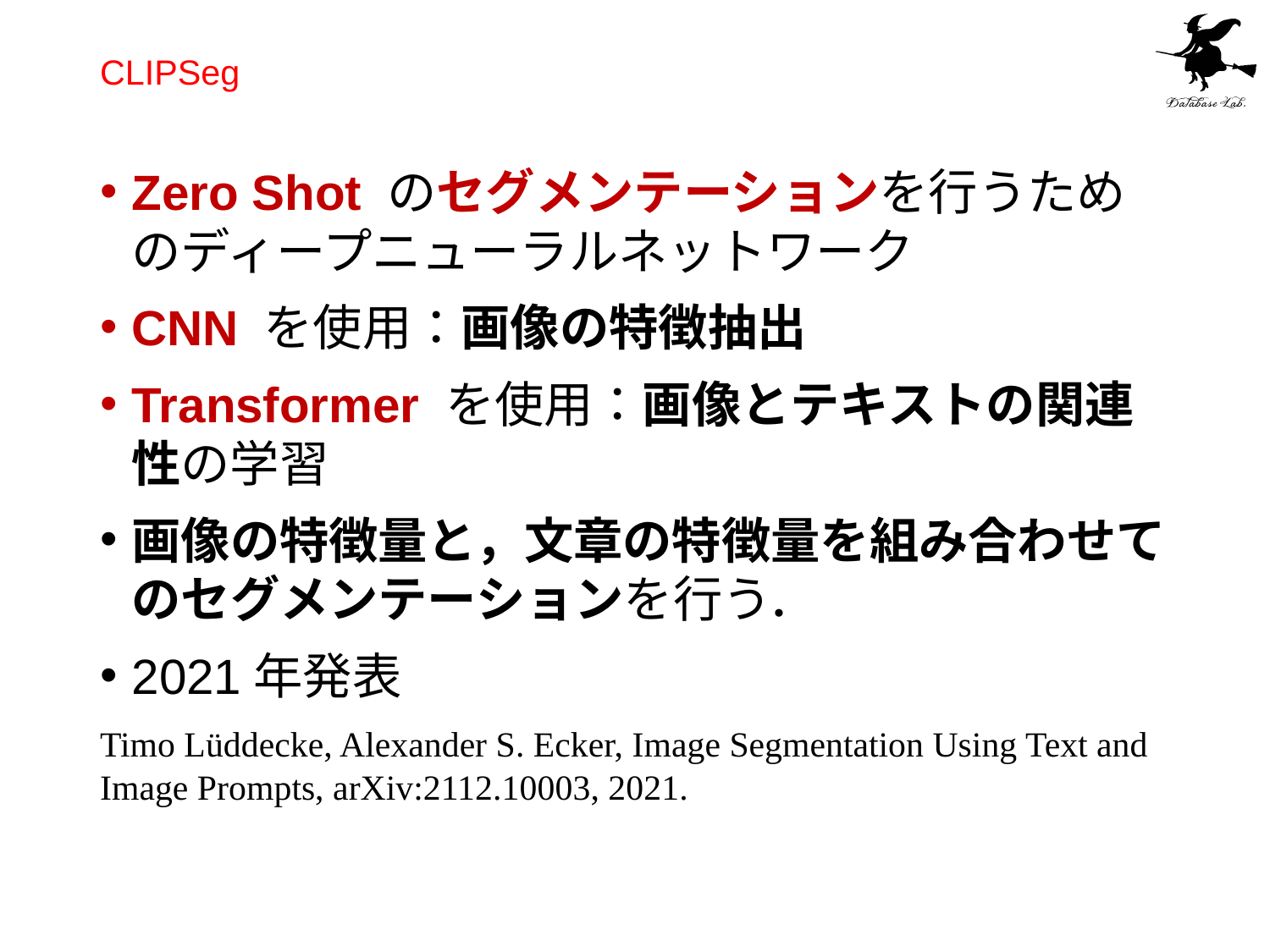

# CLIPSeg
Zero Shot のセグメンテーションを行うためのディープニューラルネットワーク
CNN を使用：画像の特徴抽出
Transformer を使用：画像とテキストの関連性の学習
画像の特徴量と，文章の特徴量を組み合わせてのセグメンテーションを行う．
2021年発表
Timo Lüddecke, Alexander S. Ecker, Image Segmentation Using Text and Image Prompts, arXiv:2112.10003, 2021.